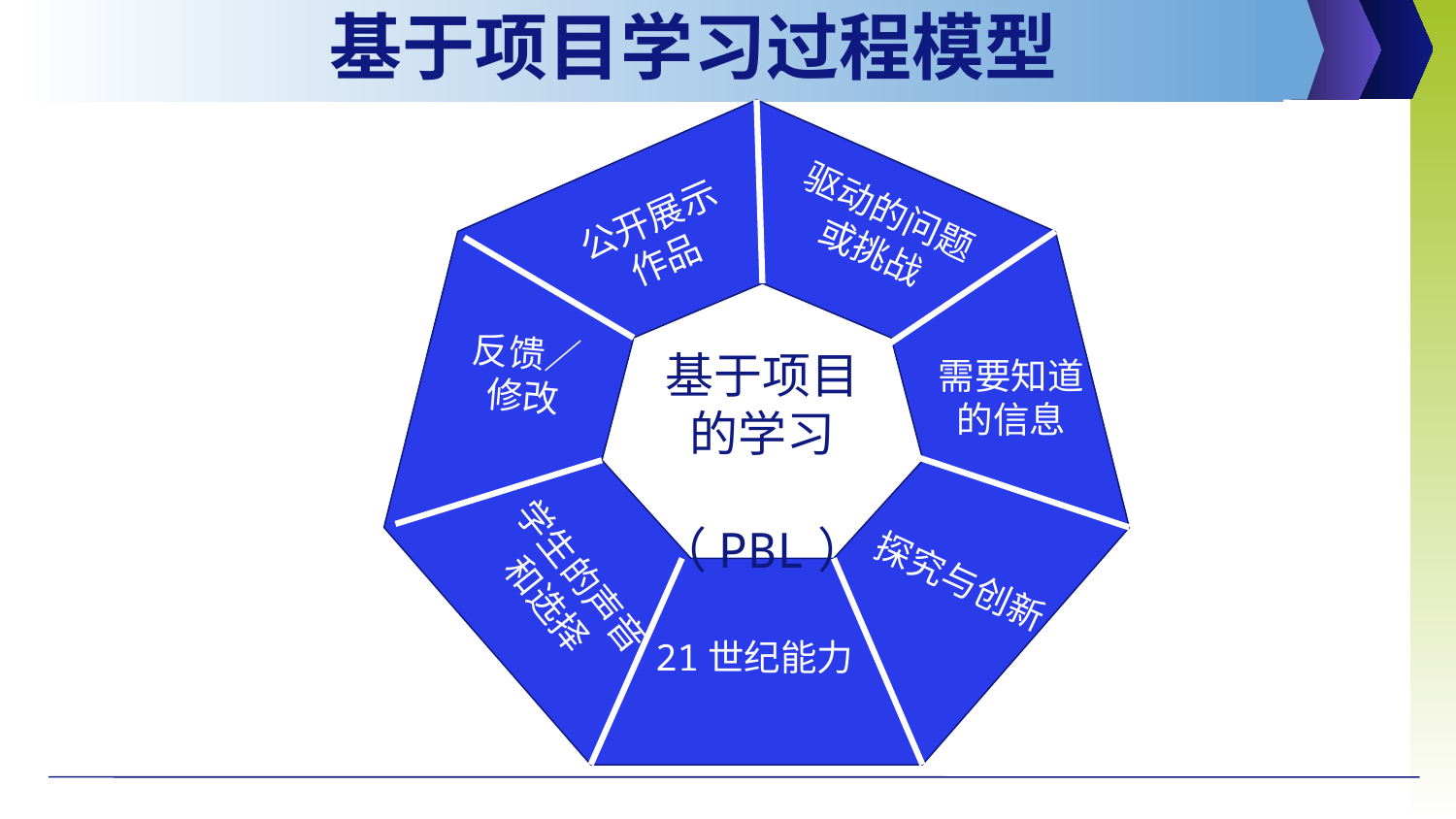

# 基于项目学习过程模型

驱动的问题
或挑战
公开展示
作品
基于项目的学习
 （PBL）
反馈／
修改
需要知道
的信息
学生的声音
和选择
探究与创新
21世纪能力